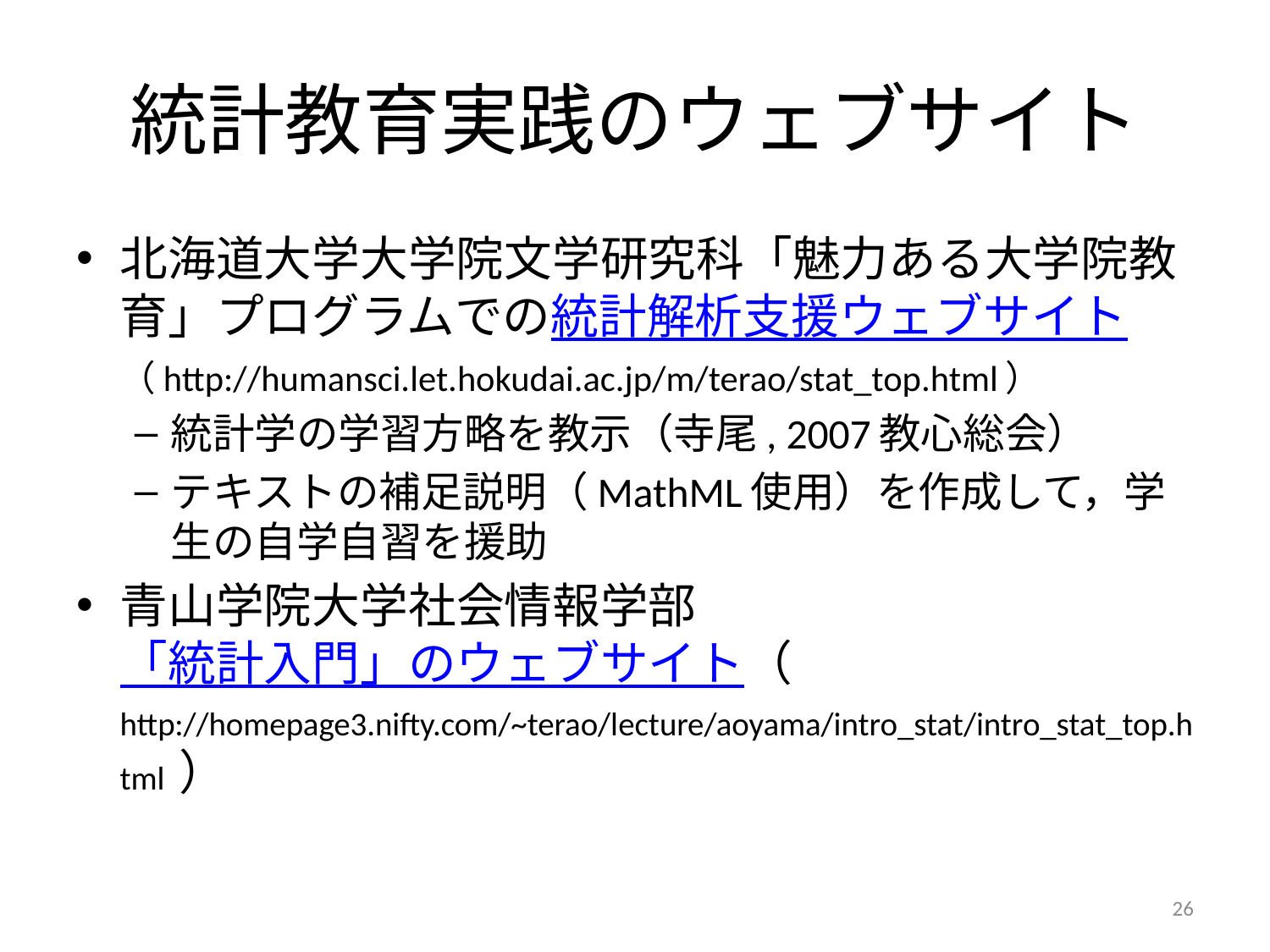

# 統計教育実践のウェブサイト
北海道大学大学院文学研究科「魅力ある大学院教育」プログラムでの統計解析支援ウェブサイト（http://humansci.let.hokudai.ac.jp/m/terao/stat_top.html）
統計学の学習方略を教示（寺尾, 2007教心総会）
テキストの補足説明（MathML使用）を作成して，学生の自学自習を援助
青山学院大学社会情報学部「統計入門」のウェブサイト（ http://homepage3.nifty.com/~terao/lecture/aoyama/intro_stat/intro_stat_top.html ）
26